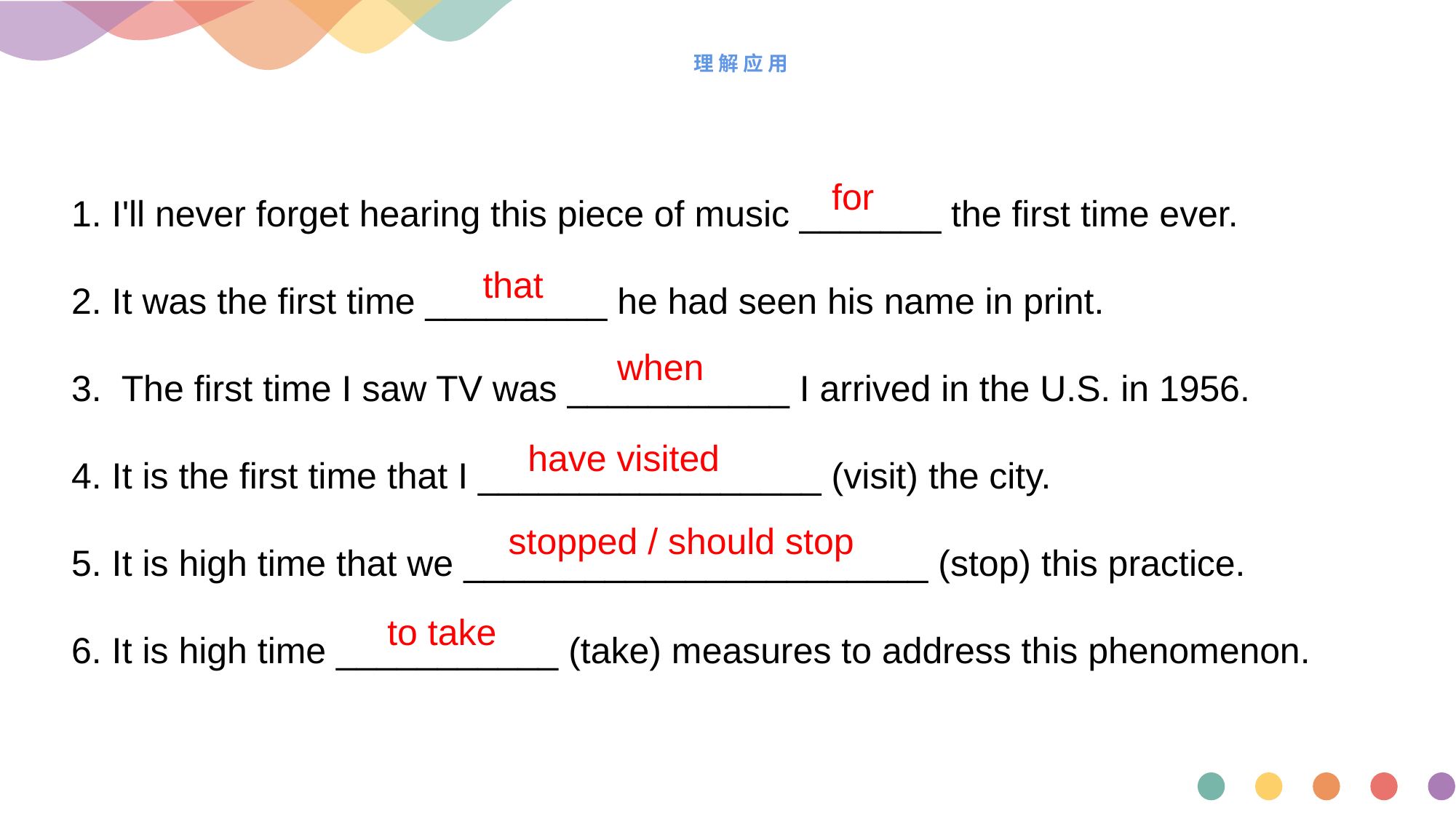

# 理解应用
1. I'll never forget hearing this piece of music _______ the first time ever.
2. It was the first time _________ he had seen his name in print.
3.  The first time I saw TV was ___________ I arrived in the U.S. in 1956.
4. It is the first time that I _________________ (visit) the city.
5. It is high time that we _______________________ (stop) this practice.
6. It is high time ___________ (take) measures to address this phenomenon.
for
that
 when
 have visited
 stopped / should stop
  to take